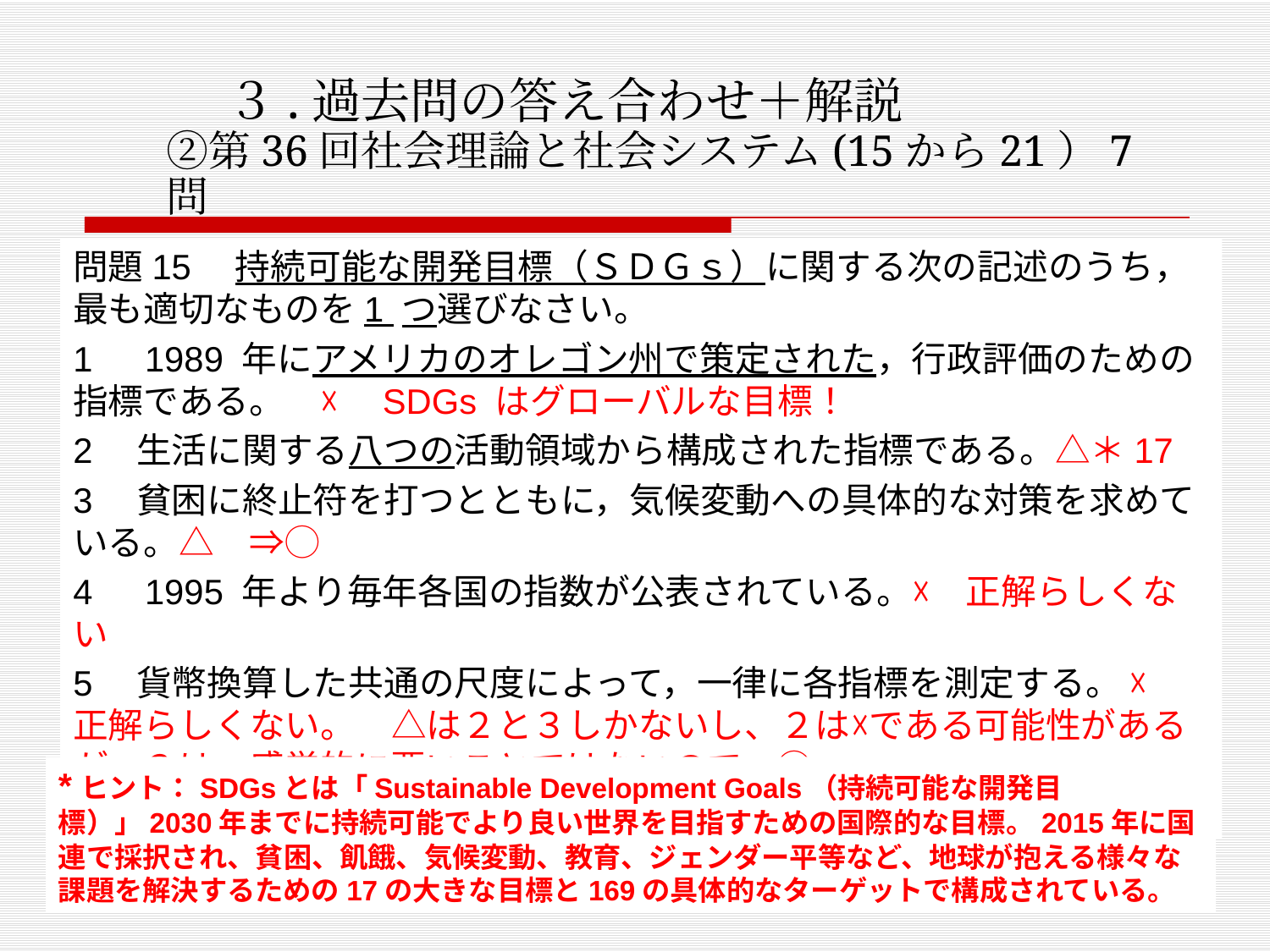

# ３.過去問の答え合わせ＋解説 ➁第36回社会理論と社会システム(15から21）7問
問題15　持続可能な開発目標（ＳＤＧｓ）に関する次の記述のうち，最も適切なものを1 つ選びなさい。
1　1989 年にアメリカのオレゴン州で策定された，行政評価のための指標である。　☓　SDGs はグローバルな目標！
2　生活に関する八つの活動領域から構成された指標である。△＊17
3　貧困に終止符を打つとともに，気候変動への具体的な対策を求めている。△　⇒◯
4　1995 年より毎年各国の指数が公表されている。☓　正解らしくない
5　貨幣換算した共通の尺度によって，一律に各指標を測定する。 ☓　正解らしくない。　△は２と３しかないし、２は☓である可能性があるが、３は、感覚的に悪いことではないので、◯。
*ヒント：SDGsとは「Sustainable Development Goals（持続可能な開発目標）」2030年までに持続可能でより良い世界を目指すための国際的な目標。2015年に国連で採択され、貧困、飢餓、気候変動、教育、ジェンダー平等など、地球が抱える様々な課題を解決するための17の大きな目標と169の具体的なターゲットで構成されている。